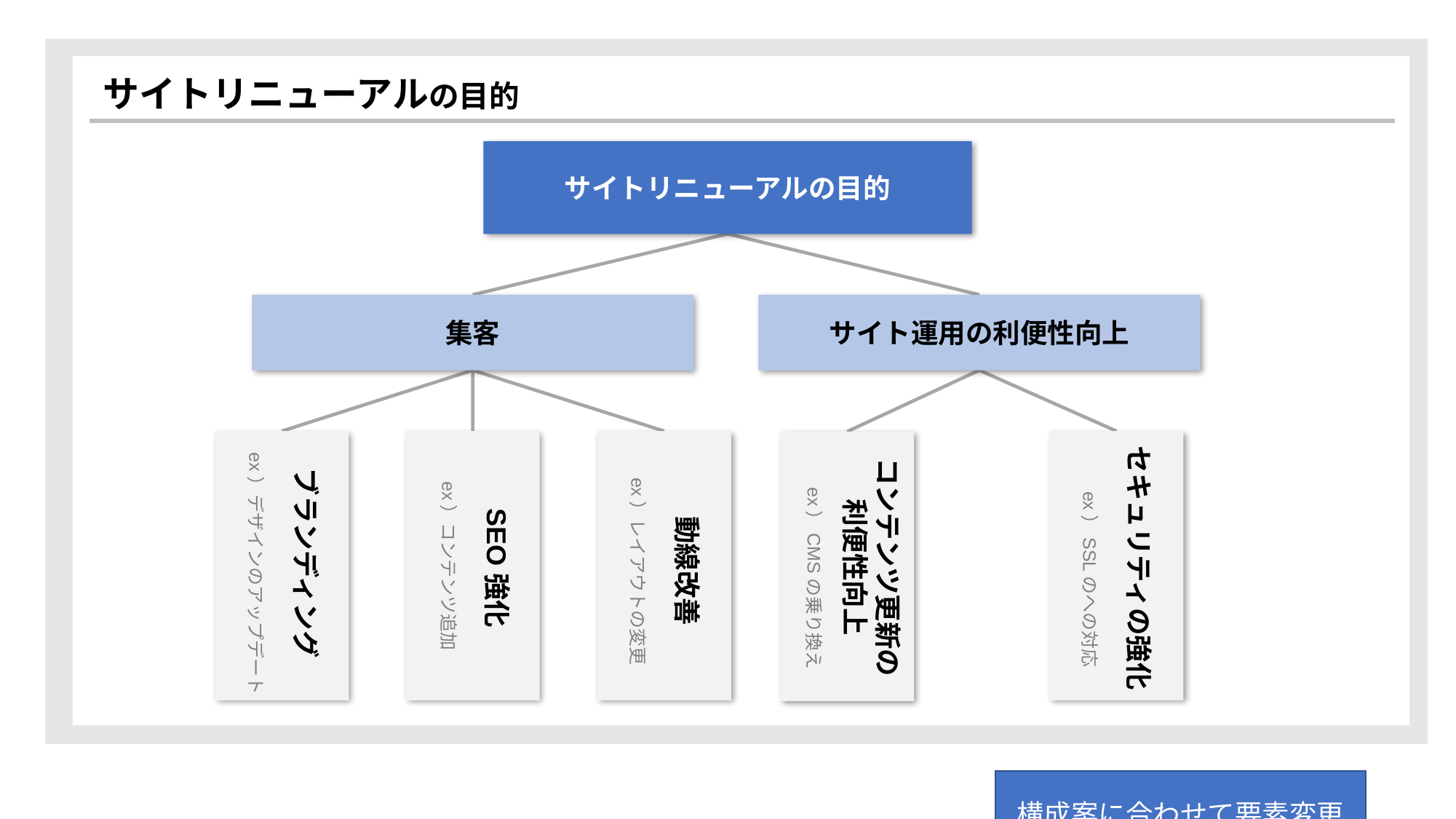

サイトリニューアルの目的
サイトリニューアルの目的
集客
サイト運用の利便性向上

セキュリティの強化
ex）デザインのアップデート
コンテンツ更新の
利便性向上
ブランディング
ex）レイアウトの変更
ex）コンテンツ追加
ex）CMSの乗り換え
ex）SSLのへの対応
SEO強化
動線改善
構成案に合わせて要素変更お願いいたします！